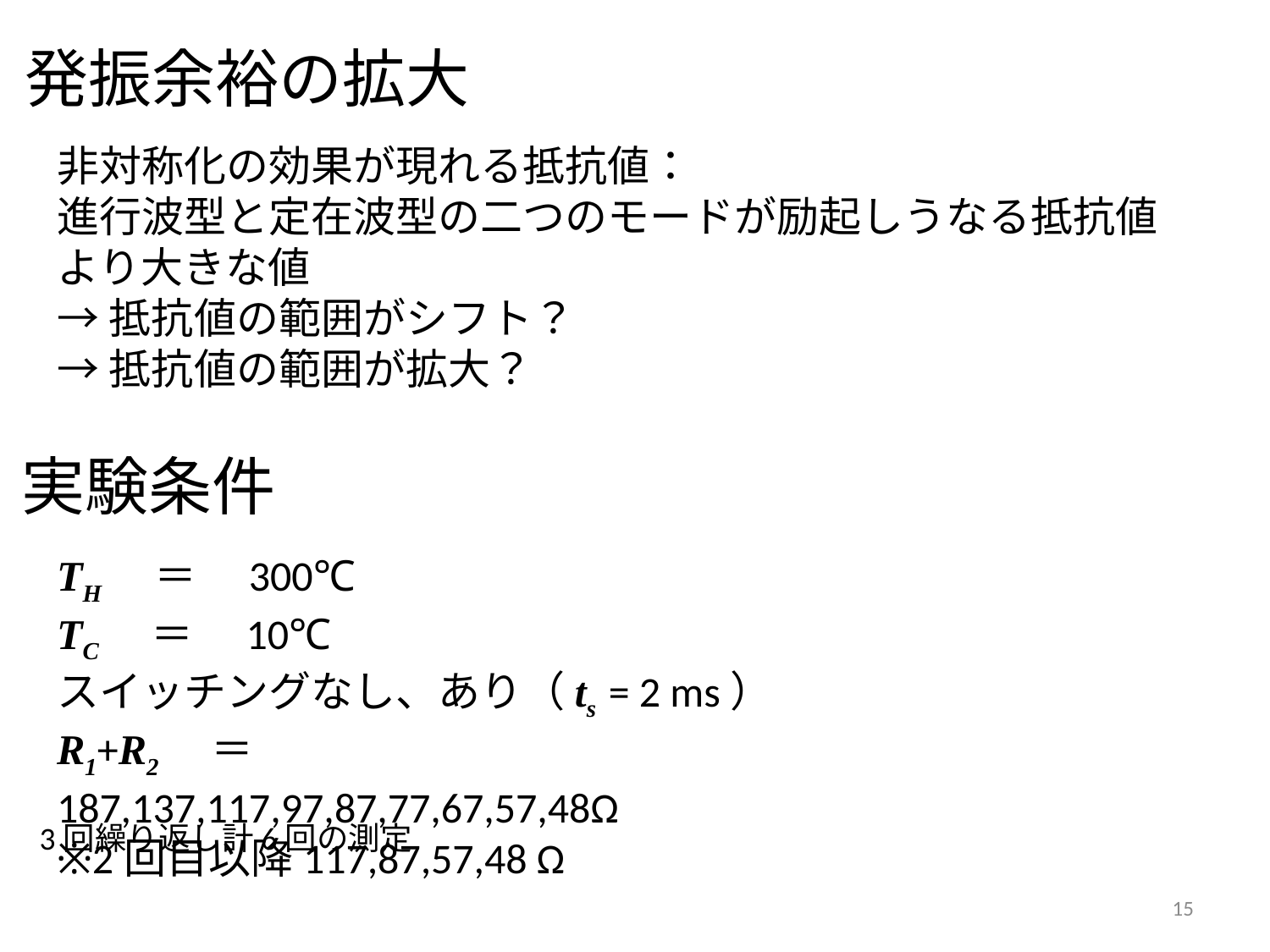

# 発振余裕の拡大
非対称化の効果が現れる抵抗値：
進行波型と定在波型の二つのモードが励起しうなる抵抗値より大きな値
→抵抗値の範囲がシフト？
→抵抗値の範囲が拡大？
実験条件
TH　＝　300℃
TC　＝　10℃
スイッチングなし、あり（ts  = 2 ms）
R1+R2　＝　187,137,117,97,87,77,67,57,48Ω
※2回目以降117,87,57,48 Ω
3回繰り返し計6回の測定
15